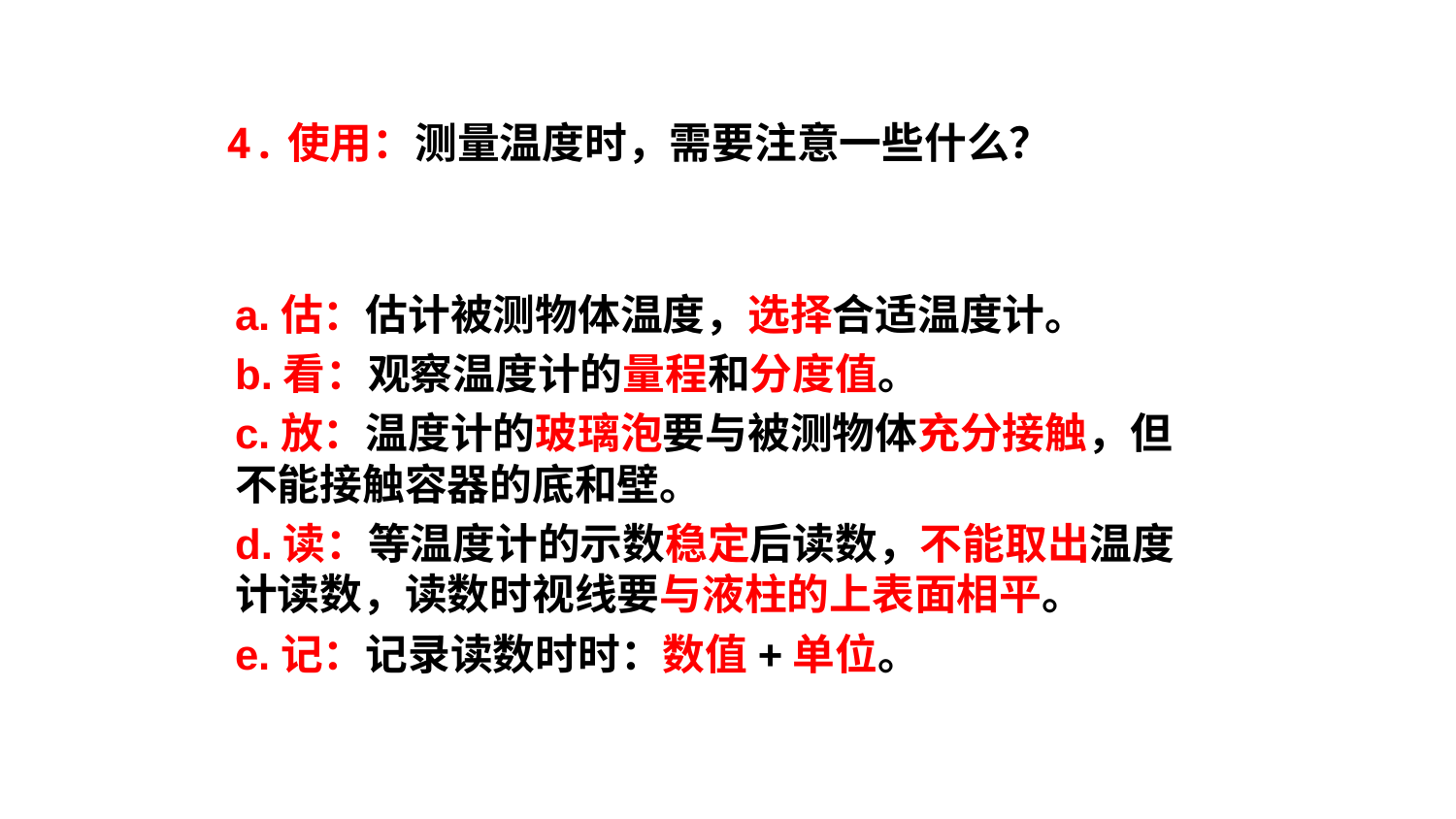

4.使用：测量温度时，需要注意一些什么？

a.估：估计被测物体温度，选择合适温度计。
b.看：观察温度计的量程和分度值。
c.放：温度计的玻璃泡要与被测物体充分接触，但不能接触容器的底和壁。
d.读：等温度计的示数稳定后读数，不能取出温度计读数，读数时视线要与液柱的上表面相平。
e.记：记录读数时时：数值+单位。